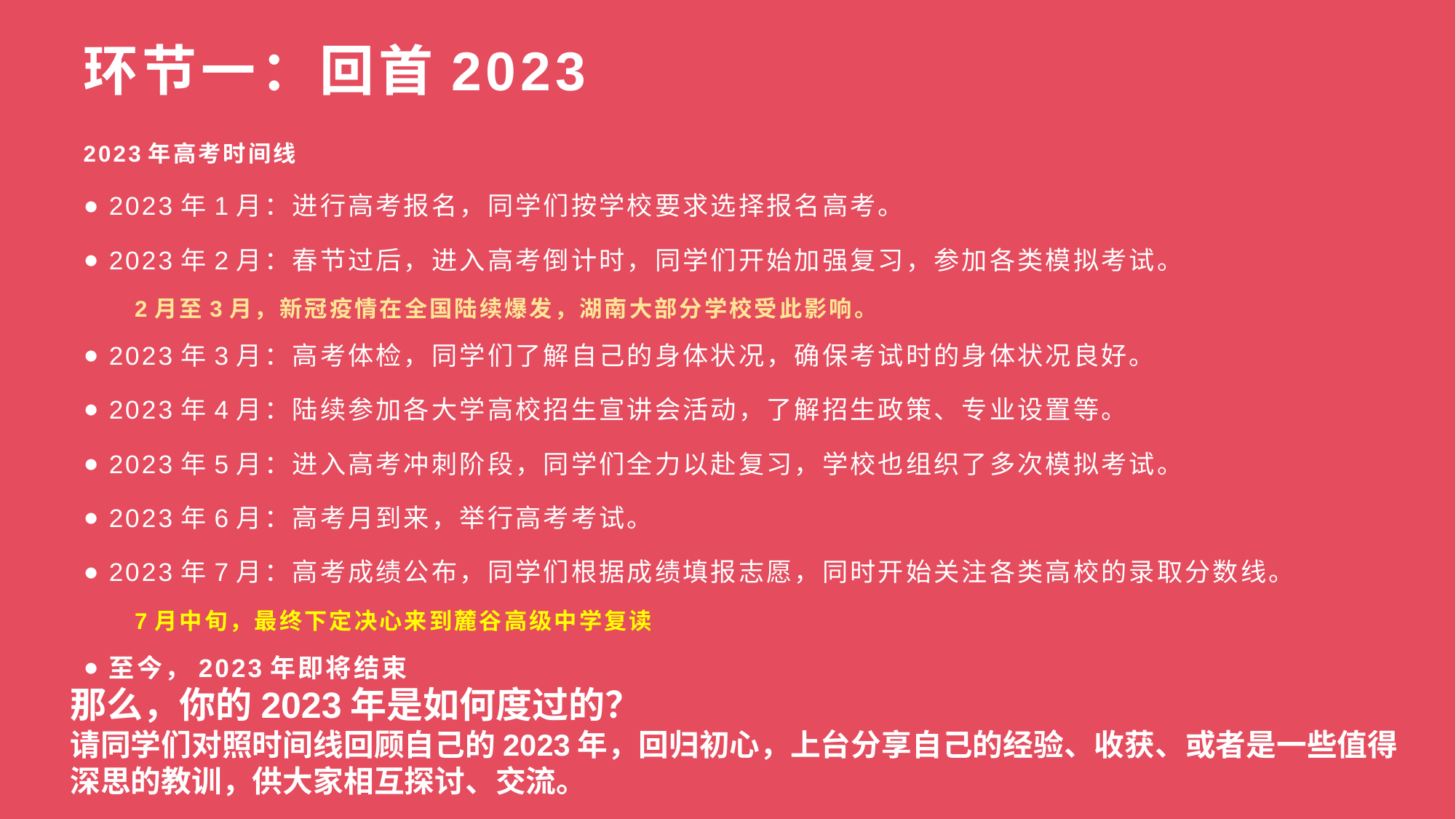

# 环节一：回首2023
2023年高考时间线
2023年1月：进行高考报名，同学们按学校要求选择报名高考。
2023年2月：春节过后，进入高考倒计时，同学们开始加强复习，参加各类模拟考试。
2月至3月，新冠疫情在全国陆续爆发，湖南大部分学校受此影响。
2023年3月：高考体检，同学们了解自己的身体状况，确保考试时的身体状况良好。
2023年4月：陆续参加各大学高校招生宣讲会活动，了解招生政策、专业设置等。
2023年5月：进入高考冲刺阶段，同学们全力以赴复习，学校也组织了多次模拟考试。
2023年6月：高考月到来，举行高考考试。
2023年7月：高考成绩公布，同学们根据成绩填报志愿，同时开始关注各类高校的录取分数线。
7月中旬，最终下定决心来到麓谷高级中学复读
至今，2023年即将结束

那么，你的2023年是如何度过的？
请同学们对照时间线回顾自己的2023年，回归初心，上台分享自己的经验、收获、或者是一些值得深思的教训，供大家相互探讨、交流。